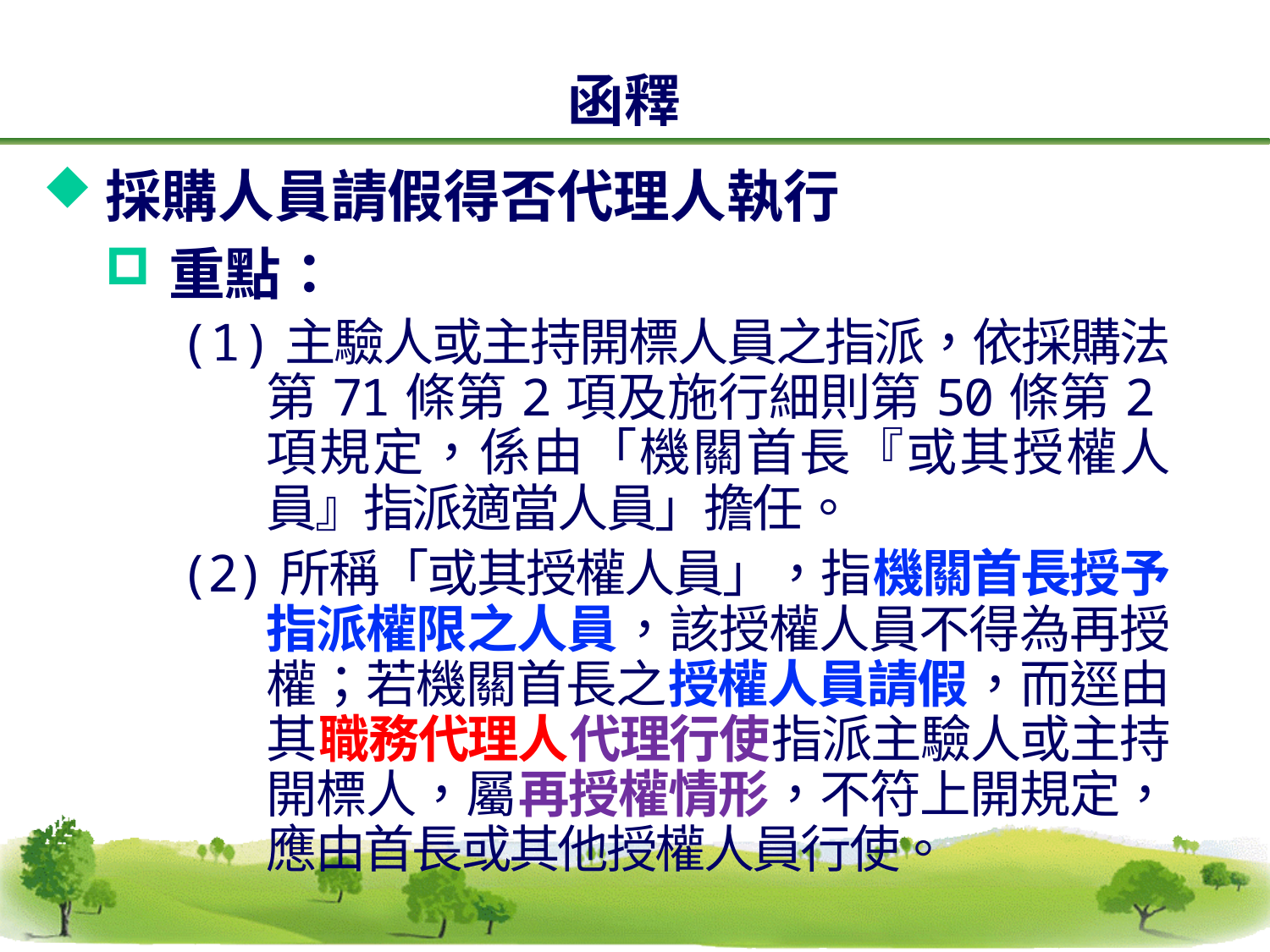

函釋
採購人員請假得否代理人執行
重點：
(1)主驗人或主持開標人員之指派，依採購法第71條第2項及施行細則第50條第2項規定，係由「機關首長『或其授權人員』指派適當人員」擔任。
(2)所稱「或其授權人員」，指機關首長授予指派權限之人員，該授權人員不得為再授權；若機關首長之授權人員請假，而逕由其職務代理人代理行使指派主驗人或主持開標人，屬再授權情形，不符上開規定，應由首長或其他授權人員行使。